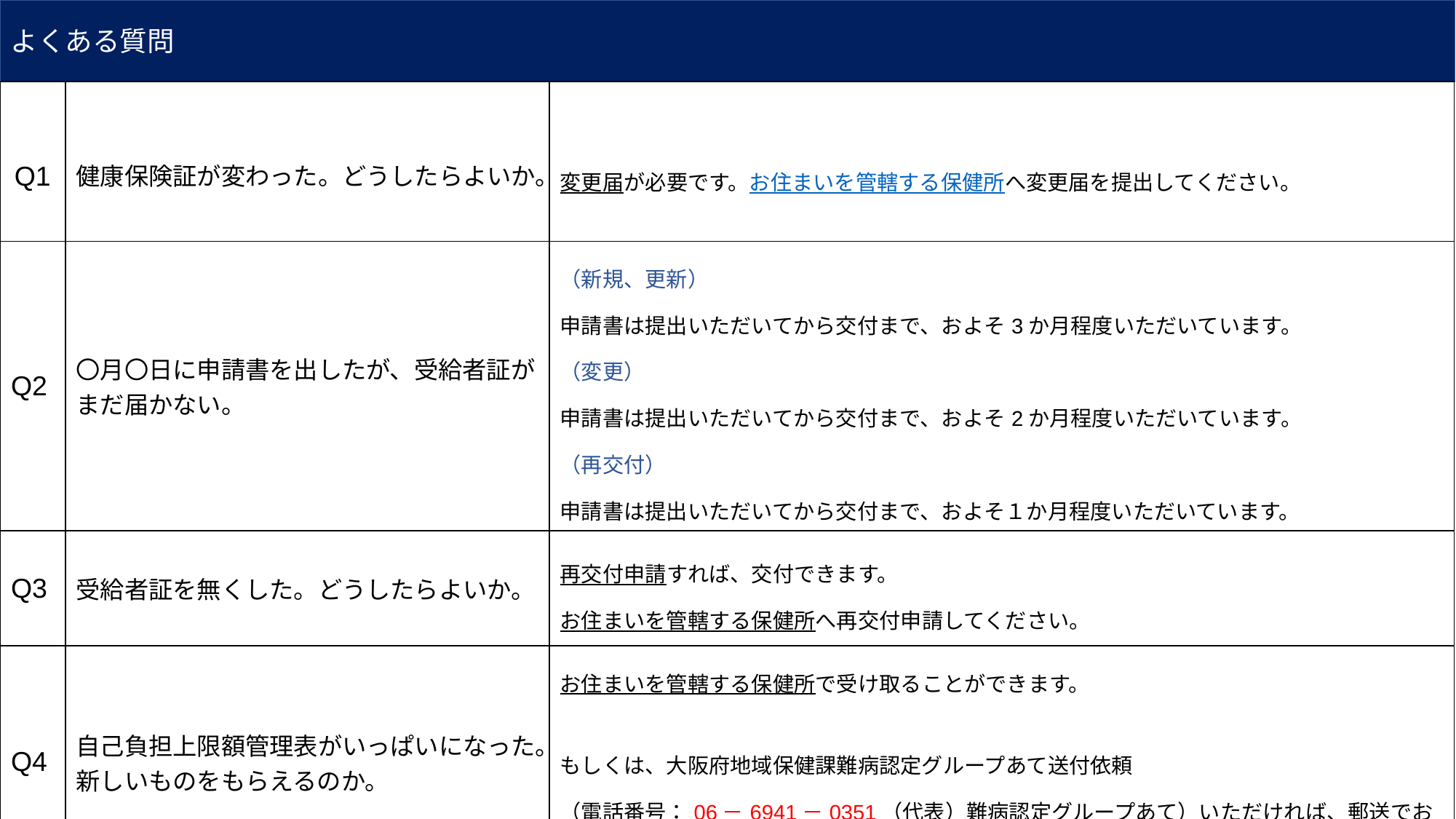

よくある質問
| Q1 | 健康保険証が変わった。どうしたらよいか。 | 変更届が必要です。お住まいを管轄する保健所へ変更届を提出してください。 |
| --- | --- | --- |
| Q2 | 〇月〇日に申請書を出したが、受給者証がまだ届かない。 | （新規、更新） 申請書は提出いただいてから交付まで、およそ3か月程度いただいています。 （変更） 申請書は提出いただいてから交付まで、およそ2か月程度いただいています。 （再交付） 申請書は提出いただいてから交付まで、およそ１か月程度いただいています。 |
| Q3 | 受給者証を無くした。どうしたらよいか。 | 再交付申請すれば、交付できます。 お住まいを管轄する保健所へ再交付申請してください。 |
| Q4 | 自己負担上限額管理表がいっぱいになった。新しいものをもらえるのか。 | お住まいを管轄する保健所で受け取ることができます。 もしくは、大阪府地域保健課難病認定グループあて送付依頼 （電話番号：06－6941－0351（代表）難病認定グループあて）いただければ、郵送でお届けします。 |